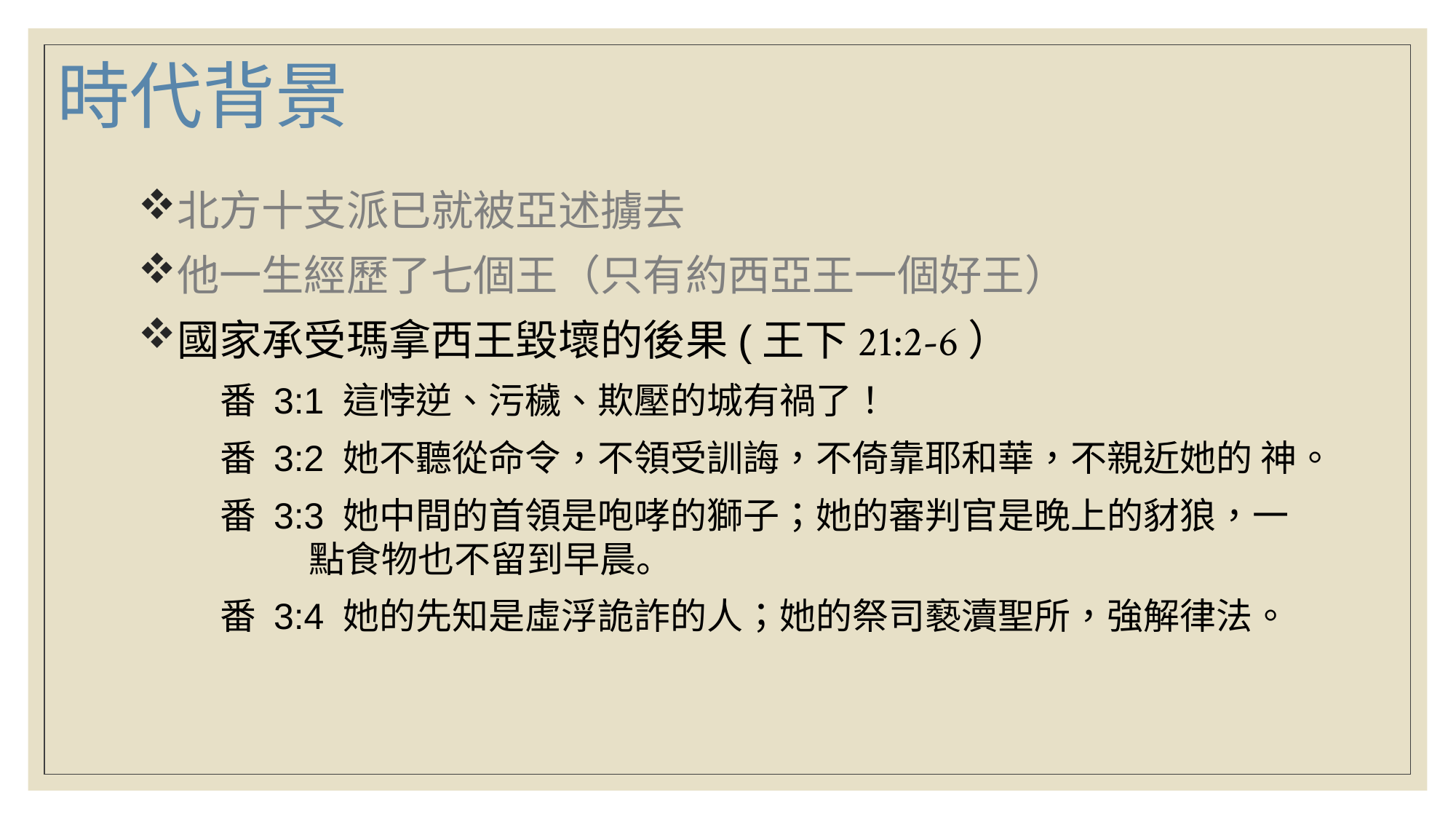

時代背景
北方十支派已就被亞述擄去
他一生經歷了七個王（只有約西亞王一個好王）
國家承受瑪拿西王毀壞的後果(王下21:2-6）
番 3:1 這悖逆、污穢、欺壓的城有禍了！
番 3:2 她不聽從命令，不領受訓誨，不倚靠耶和華，不親近她的 神。
番 3:3 她中間的首領是咆哮的獅子；她的審判官是晚上的豺狼，一點食物也不留到早晨。
番 3:4 她的先知是虛浮詭詐的人；她的祭司褻瀆聖所，強解律法。